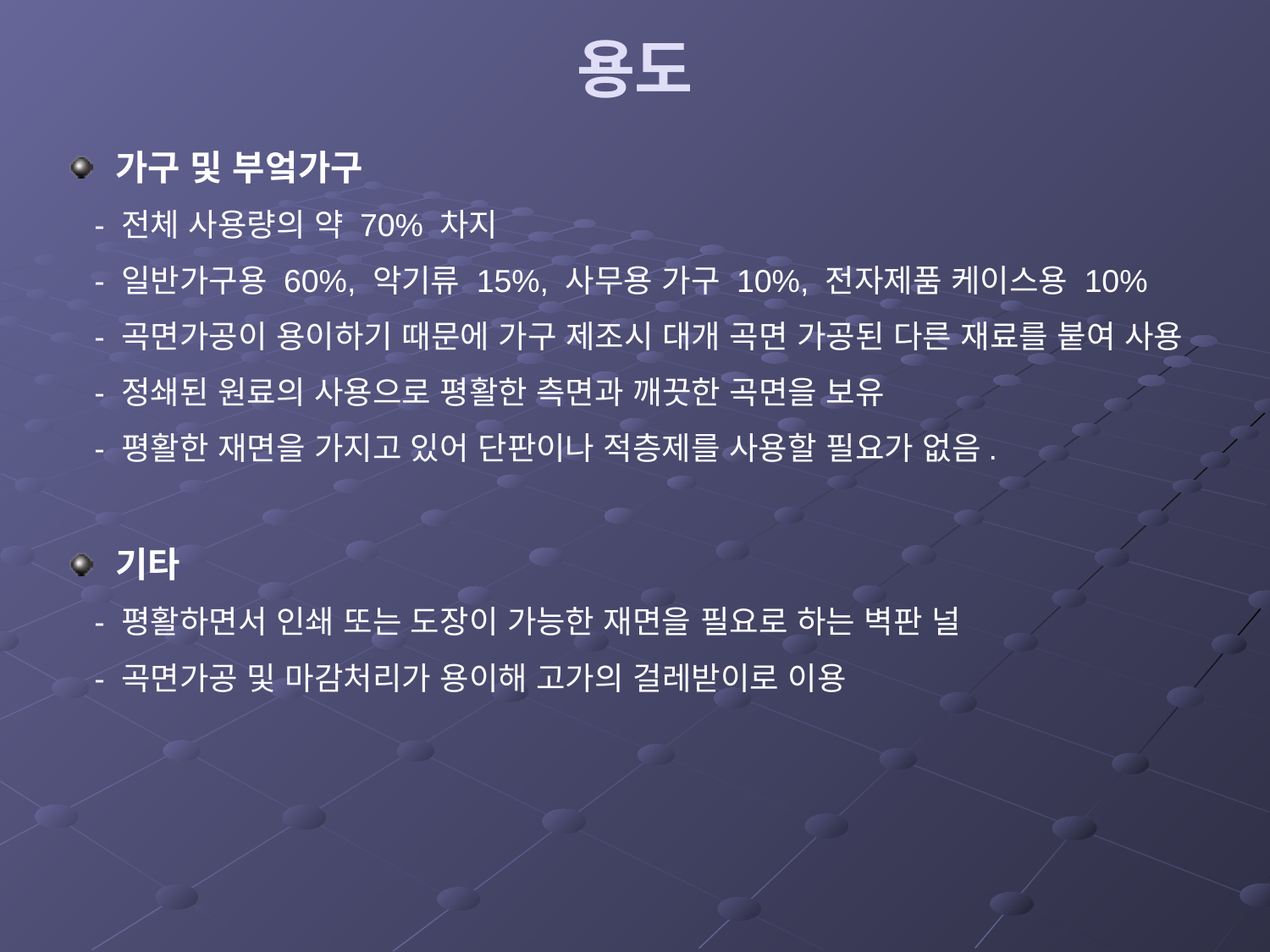

# 용도
가구 및 부엌가구
   - 전체 사용량의 약 70% 차지
   - 일반가구용 60%, 악기류 15%, 사무용 가구 10%, 전자제품 케이스용 10%
   - 곡면가공이 용이하기 때문에 가구 제조시 대개 곡면 가공된 다른 재료를 붙여 사용
   - 정쇄된 원료의 사용으로 평활한 측면과 깨끗한 곡면을 보유
   - 평활한 재면을 가지고 있어 단판이나 적층제를 사용할 필요가 없음.

기타
   - 평활하면서 인쇄 또는 도장이 가능한 재면을 필요로 하는 벽판 널
   - 곡면가공 및 마감처리가 용이해 고가의 걸레받이로 이용